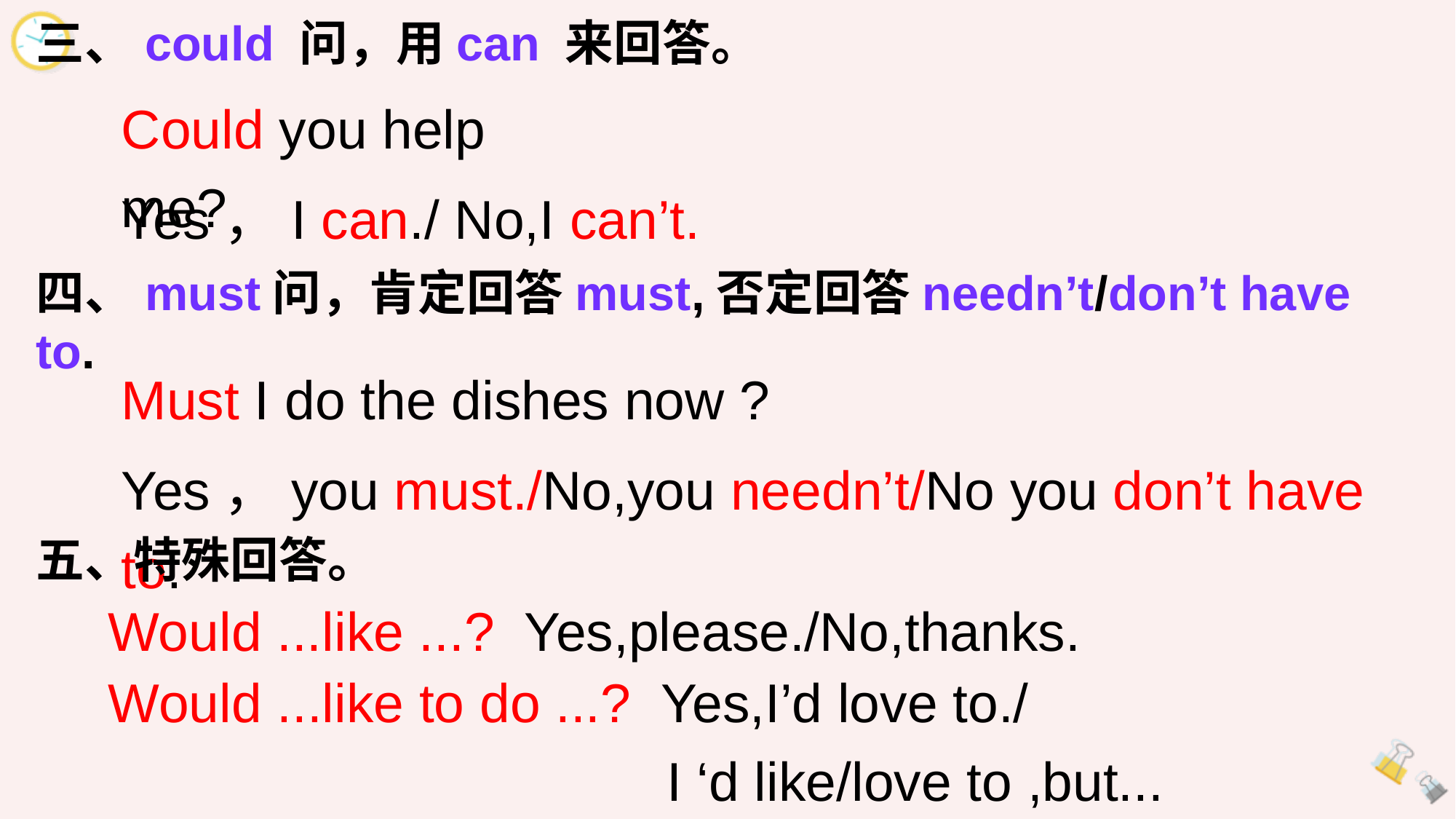

三、could 问，用can 来回答。
Could you help me?
Yes，I can./ No,I can’t.
四、must问，肯定回答must,否定回答needn’t/don’t have to.
Must I do the dishes now ?
Yes，you must./No,you needn’t/No you don’t have to.
五、特殊回答。
Would ...like ...?  Yes,please./No,thanks.
Would ...like to do ...?  Yes,I’d love to./
                                     I ‘d like/love to ,but...